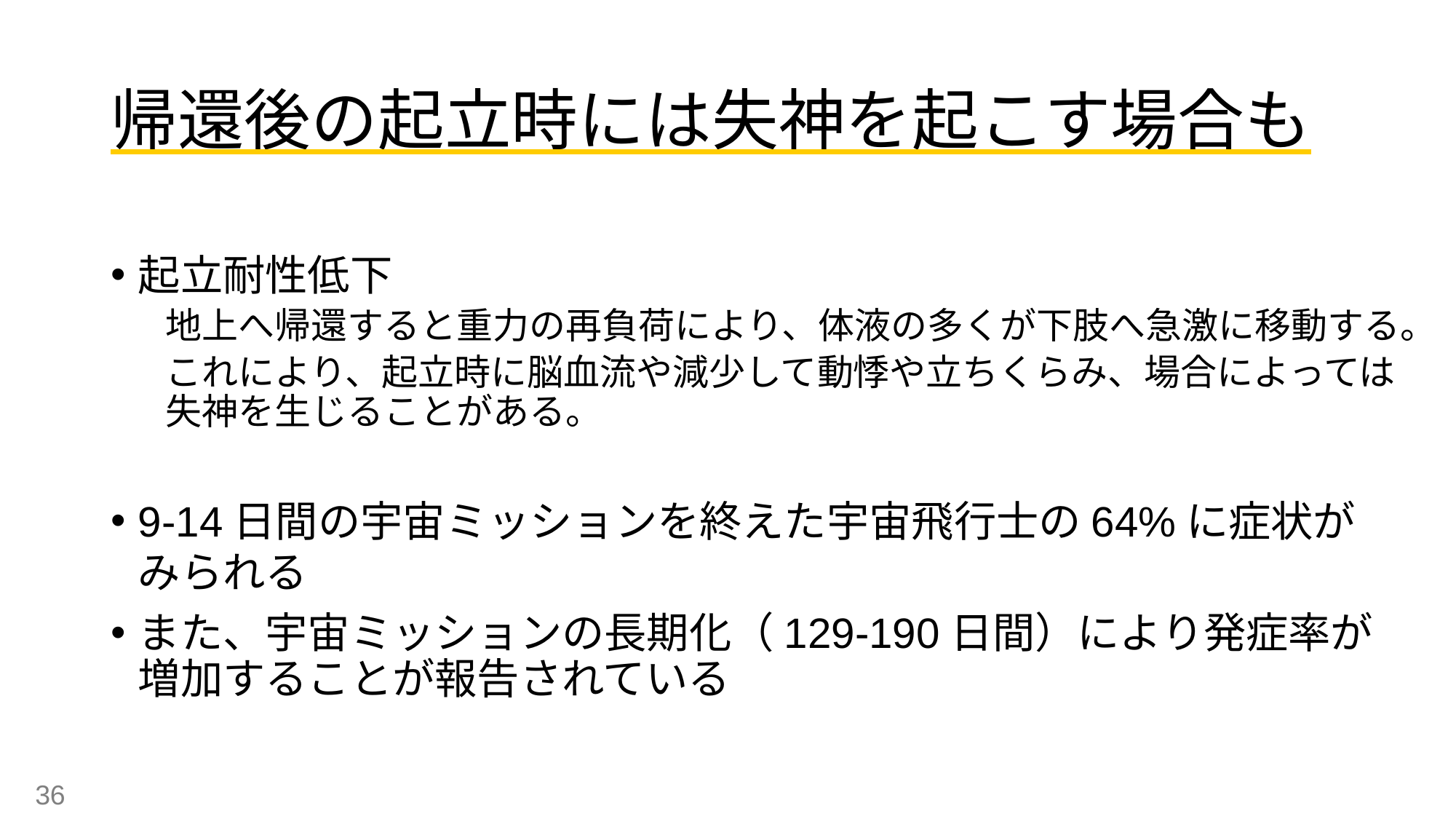

# 帰還後の起立時には失神を起こす場合も
起立耐性低下
地上へ帰還すると重力の再負荷により、体液の多くが下肢へ急激に移動する。
これにより、起立時に脳血流や減少して動悸や立ちくらみ、場合によっては失神を生じることがある。

9-14日間の宇宙ミッションを終えた宇宙飛行士の64%に症状が
みられる
また、宇宙ミッションの長期化（129-190日間）により発症率が増加することが報告されている

36